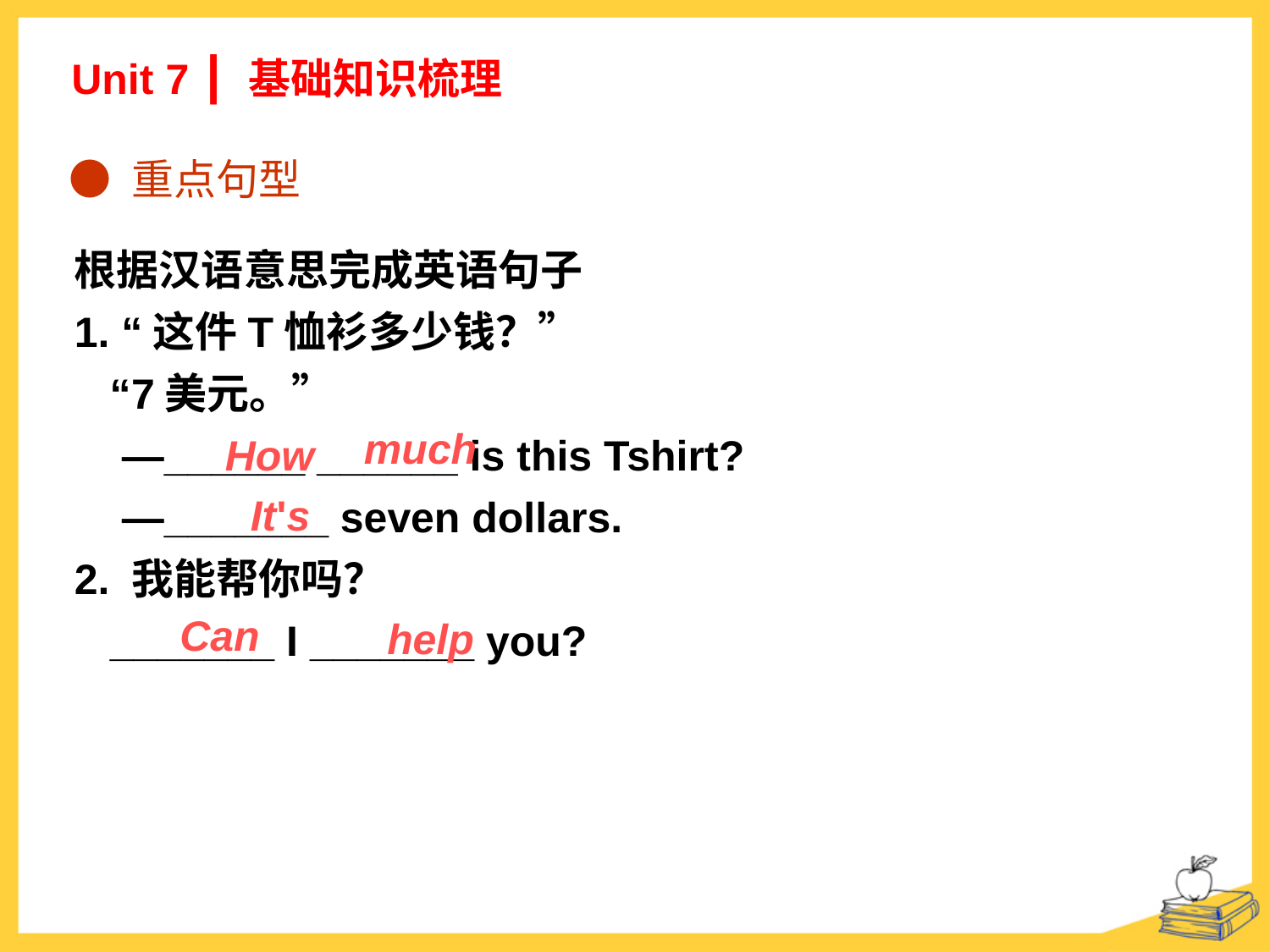

Unit 7 ┃ 基础知识梳理
● 重点句型
根据汉语意思完成英语句子
1. “这件T恤衫多少钱？”
   “7美元。”
    —______ ______ is this T­shirt?
    —_______ seven dollars.
2. 我能帮你吗？
   _______ I _______ you?
much
How
It's
Can
help